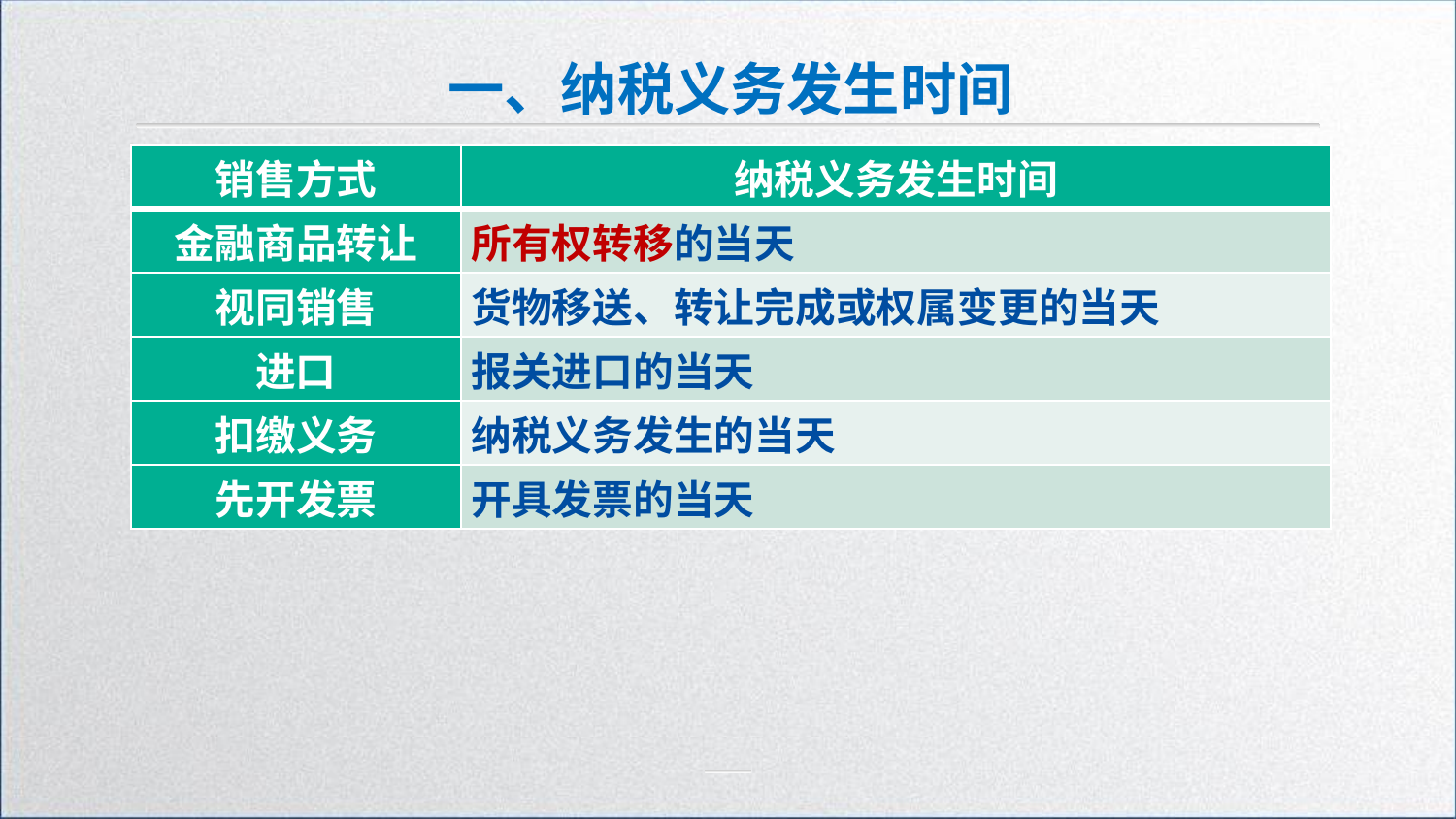

一、纳税义务发生时间
| 销售方式 | 纳税义务发生时间 |
| --- | --- |
| 金融商品转让 | 所有权转移的当天 |
| 视同销售 | 货物移送、转让完成或权属变更的当天 |
| 进口 | 报关进口的当天 |
| 扣缴义务 | 纳税义务发生的当天 |
| 先开发票 | 开具发票的当天 |